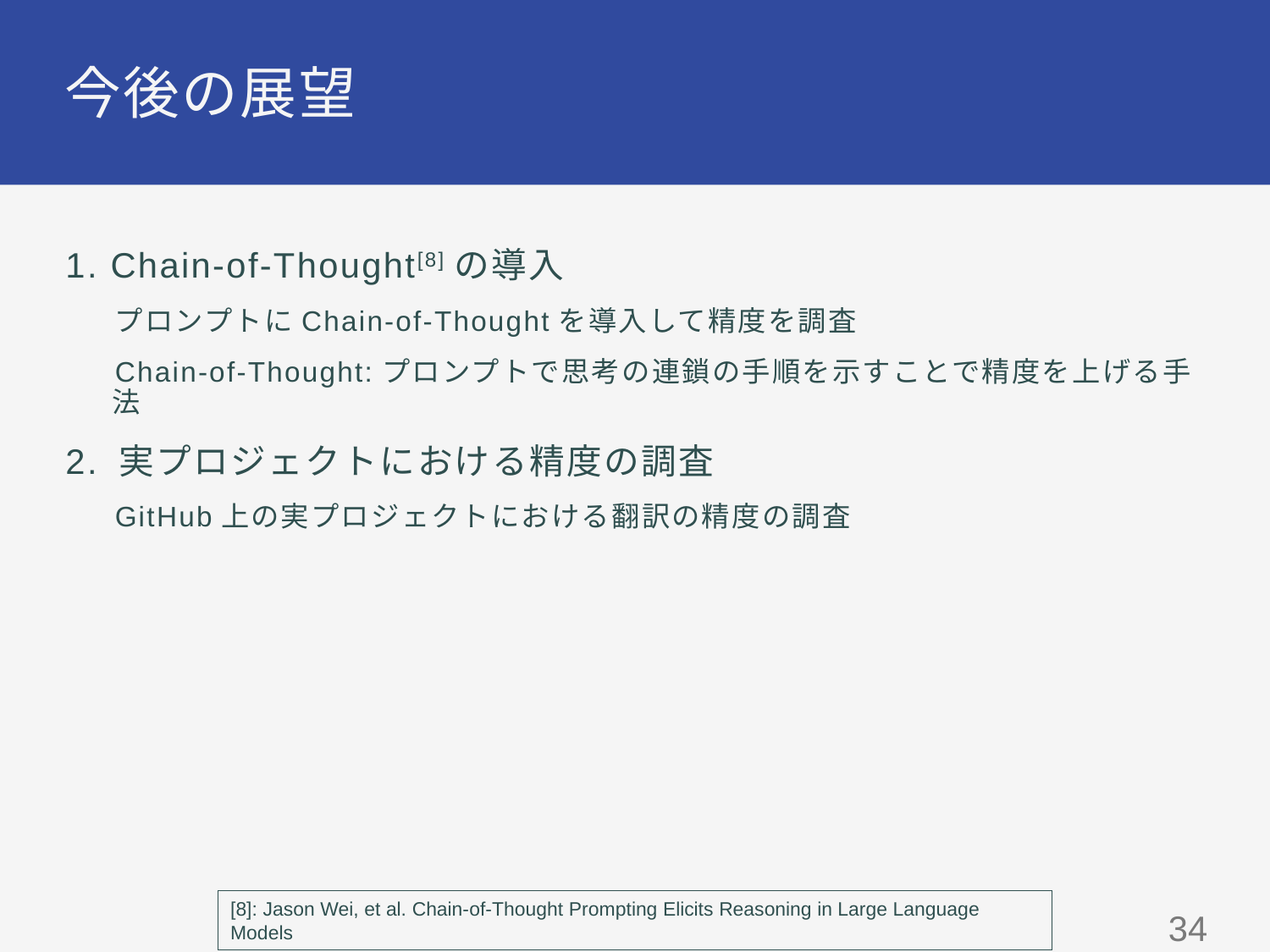

# 今後の展望
1. Chain-of-Thought[8]の導入
プロンプトにChain-of-Thoughtを導入して精度を調査
Chain-of-Thought:プロンプトで思考の連鎖の手順を示すことで精度を上げる手法
2. 実プロジェクトにおける精度の調査
GitHub上の実プロジェクトにおける翻訳の精度の調査
[8]: Jason Wei, et al. Chain-of-Thought Prompting Elicits Reasoning in Large Language Models
34